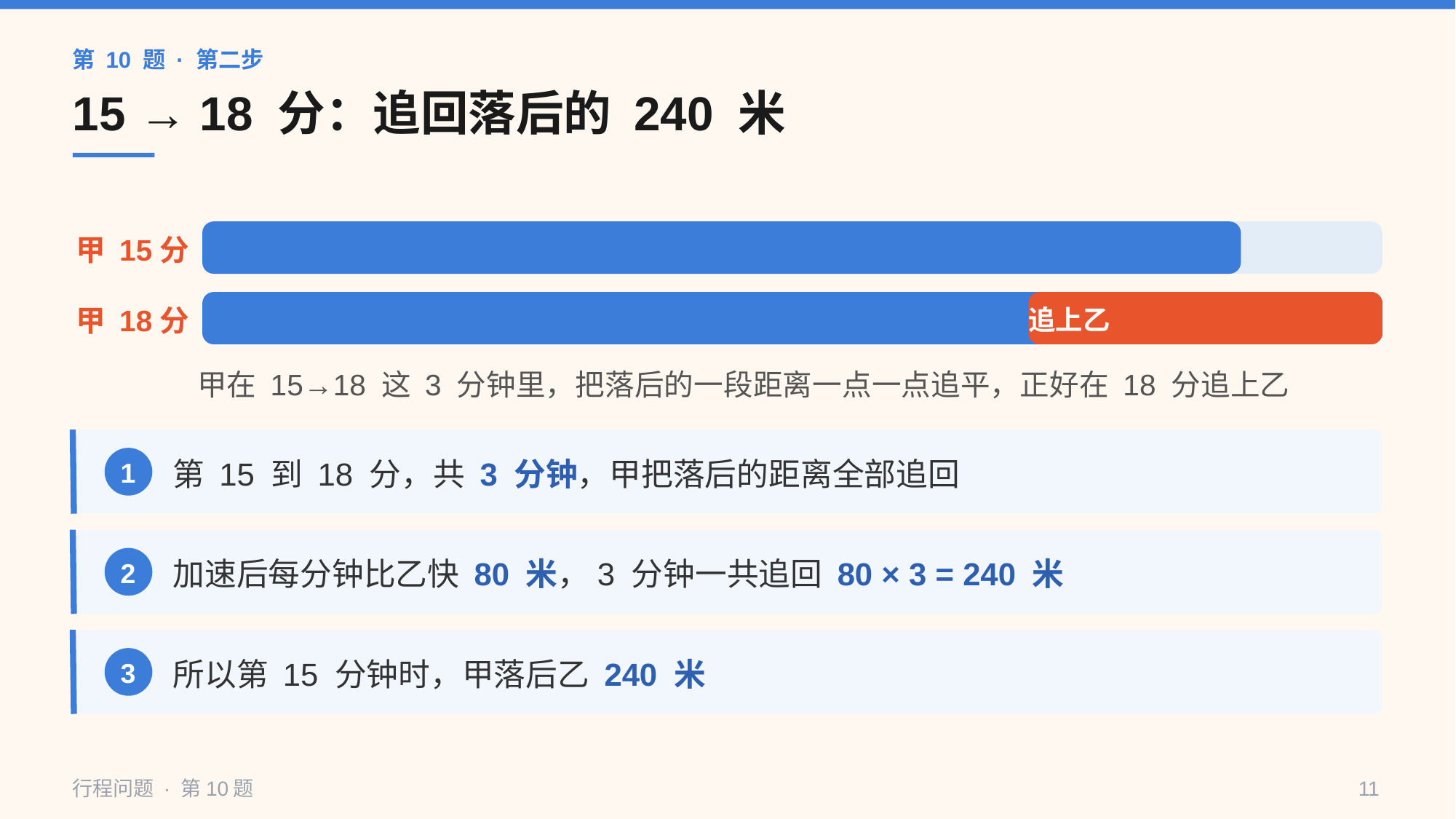

第 10 题 · 第二步
15 → 18 分：追回落后的 240 米

甲 15分

甲 18分
追上乙
甲在 15→18 这 3 分钟里，把落后的一段距离一点一点追平，正好在 18 分追上乙

第 15 到 18 分，共 3 分钟，甲把落后的距离全部追回
1

加速后每分钟比乙快 80 米，3 分钟一共追回 80 × 3 = 240 米
2

所以第 15 分钟时，甲落后乙 240 米
3
行程问题 · 第10题
11